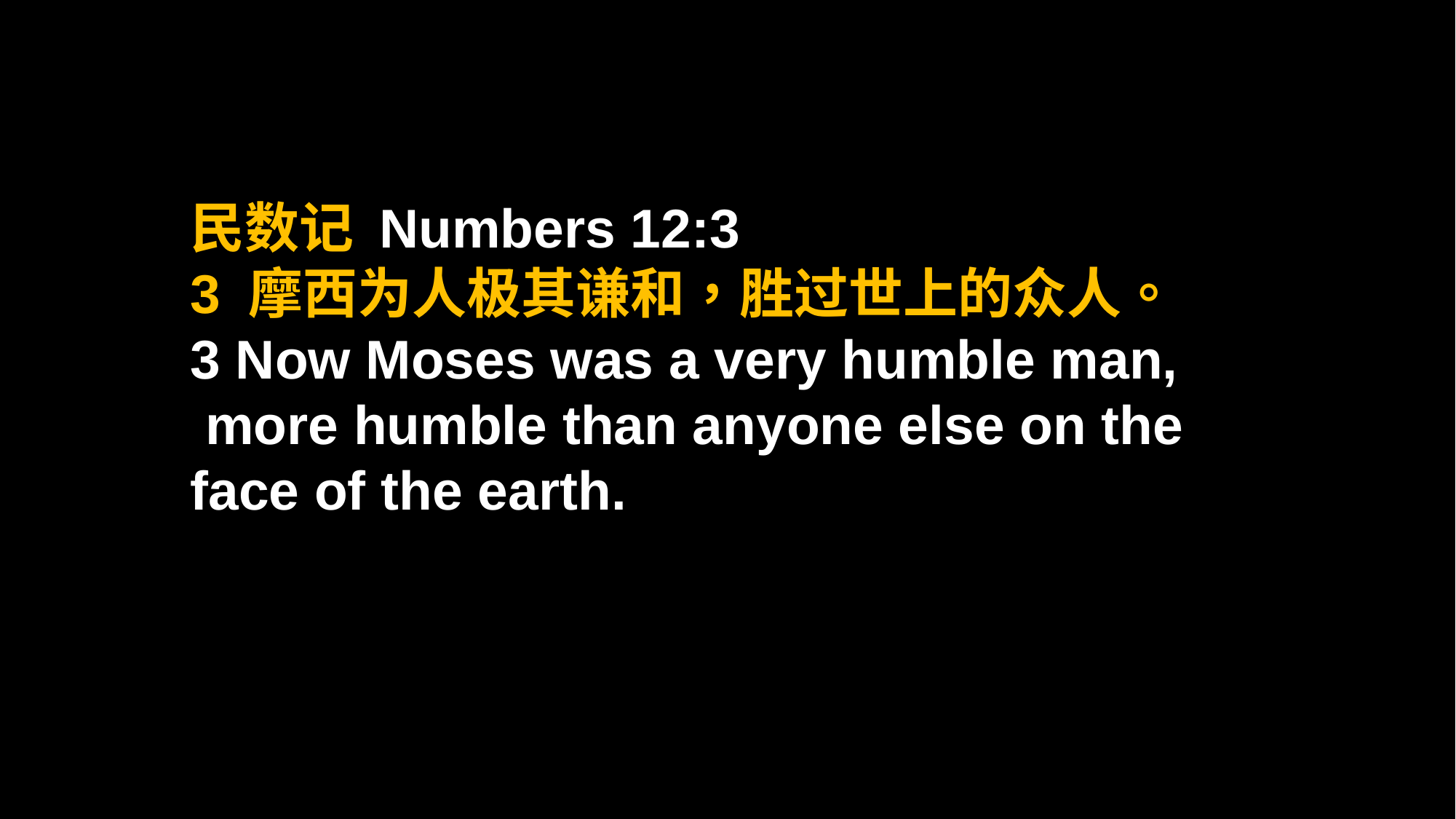

民数记 Numbers 12:3
3 摩西为人极其谦和，胜过世上的众人。
3 Now Moses was a very humble man,
 more humble than anyone else on the face of the earth.